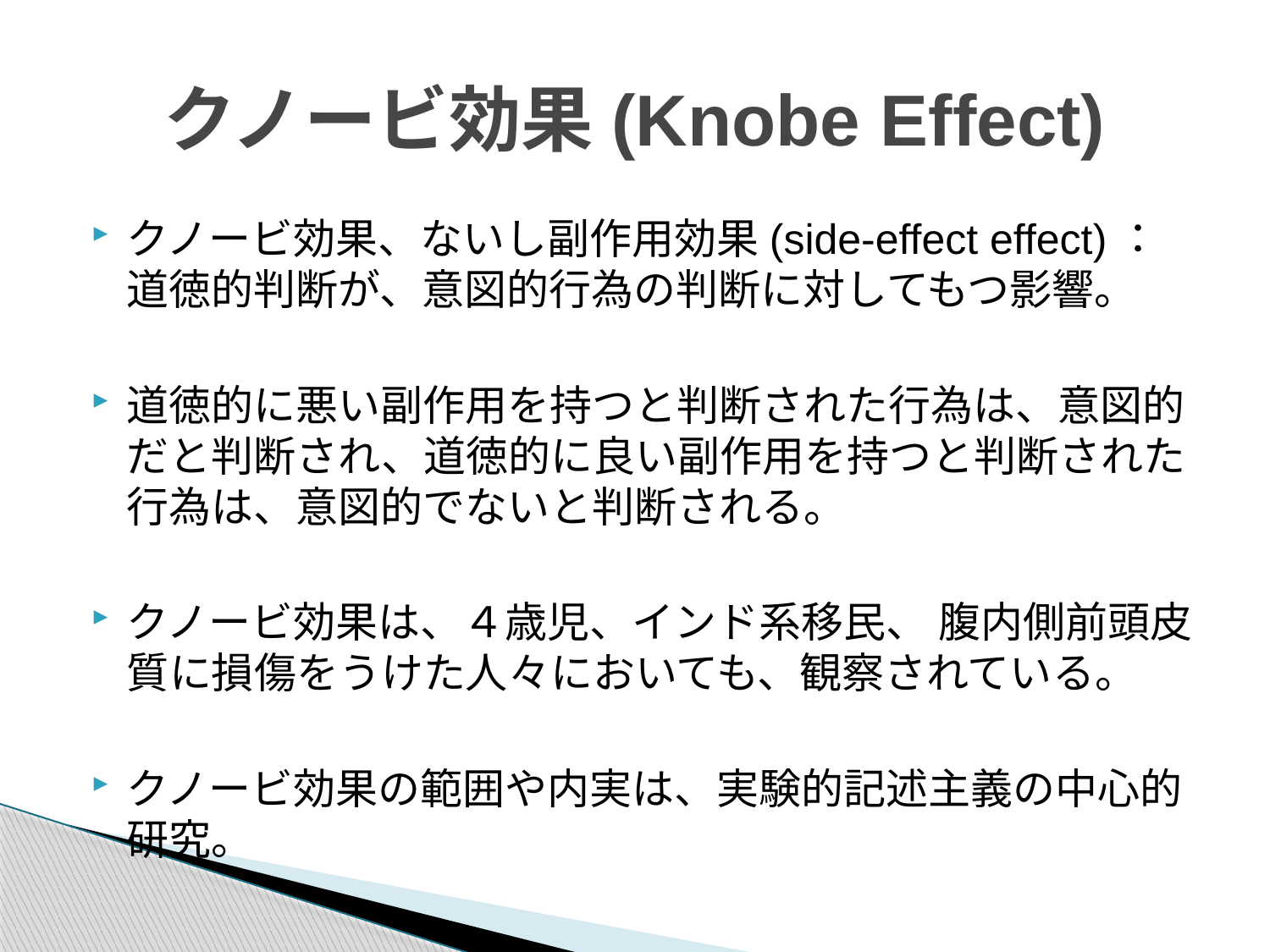

# クノービ効果(Knobe Effect)
クノービ効果、ないし副作用効果(side-effect effect)：道徳的判断が、意図的行為の判断に対してもつ影響。

道徳的に悪い副作用を持つと判断された行為は、意図的だと判断され、道徳的に良い副作用を持つと判断された行為は、意図的でないと判断される。

クノービ効果は、４歳児、インド系移民、 腹内側前頭皮質に損傷をうけた人々においても、観察されている。

クノービ効果の範囲や内実は、実験的記述主義の中心的研究。